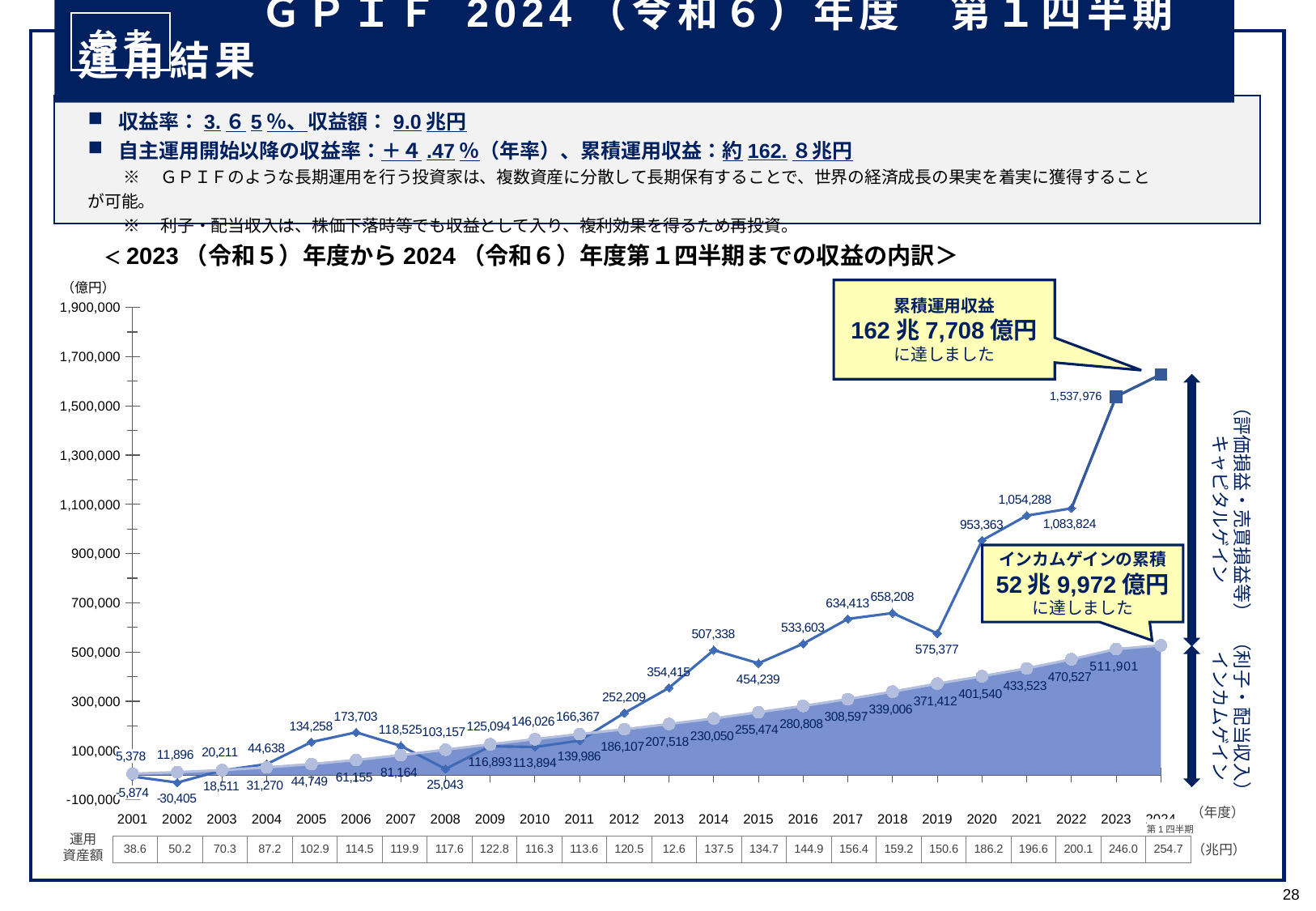

ＧＰＩＦ 2024（令和６）年度　第１四半期運用結果
参考

収益率：3.６5％、収益額：9.0兆円
自主運用開始以降の収益率：＋４.47％（年率）、累積運用収益：約162.８兆円
※　ＧＰＩＦのような長期運用を行う投資家は、複数資産に分散して長期保有することで、世界の経済成長の果実を着実に獲得することが可能。
※　利子・配当収入は、株価下落時等でも収益として入り、複利効果を得るため再投資。
＜2023（令和５）年度から2024（令和６）年度第１四半期までの収益の内訳＞

### Chart

| Category | インカムゲイン（累積額） | 累積収益額 | 累積収益額 | ｲﾝｶﾑｹﾞｲﾝの累積 |
|---|---|---|---|---|
| 2001 | 5378.20877492 | -5874.400905359999 | None | 5378.20877492 |
| 2002 | 11896.21578789 | -30404.856241119996 | None | 11896.21578789 |
| 2003 | 20210.58875116 | 18511.2374003 | None | 20210.58875116 |
| 2004 | 31270.122518690005 | 44638.225977630005 | None | 31270.12251869 |
| 2005 | 44748.861401400005 | 134257.57162678998 | None | 44748.861401400005 |
| 2006 | 61155.382689100006 | 173703.01935463998 | None | 61155.382689100006 |
| 2007 | 81163.54808678 | 118524.56930017998 | None | 81163.54808678 |
| 2008 | 103157.38812685001 | 25043.27147806999 | None | 103157.38812685001 |
| 2009 | 125094.10382451 | 116893.30812787 | None | 125094.10382451 |
| 2010 | 146026.45015151 | 113894.46645518 | None | 146026.45015151 |
| 2011 | 166367.10345985 | 139986.4169933 | None | 166367.10345985 |
| 2012 | 186106.50891845 | 252208.58905393 | None | 186106.50891845 |
| 2013 | 207517.96916394 | 354415.30593235 | None | 207517.96916394 |
| 2014 | 230049.62273017 | 507337.60413369 | None | 230049.62273017 |
| 2015 | 255473.98507768998 | 454239.45462632 | None | 255473.98507768998 |
| 2016 | 280808.10065743 | 533602.89058496 | None | 280808.10065743 |
| 2017 | 308597.12676623004 | 634413.14226672 | None | 308597.12676623004 |
| 2018 | 339005.90270445007 | 658208.00805312 | None | 339005.90270445 |
| 2019 | 371412.02204858005 | 575376.83506872 | None | 371412.02204858 |
| 2020 | 401540.353454 | 953362.98752513 | None | 401540.353454 |
| 2021 | 433523.38088121003 | 1054287.8842830202 | None | 433523.38088121 |
| 2022 | 470526.76215731003 | 1083823.7927646402 | 1083823.7927646402 | 470526.76215731 |
| 2023 | 511900.76158040005 | 1537976.4520657503 | 1537976.45206575 | 511900.76158040005 |
| 2024
1Q | 526971.5218818 | 1627708.0 | 1627708.01237249 | 526971.52502441 |
（億円）
累積運用収益
162兆7,708億円
に達しました

（評価損益・売買損益等）
キャピタルゲイン
インカムゲインの累積
52兆9,972億円
に達しました
（利子・配当収入）
インカムゲイン

（年度）
第1四半期
運用
資産額
| 38.6 | 50.2 | 70.3 | 87.2 | 102.9 | 114.5 | 119.9 | 117.6 | 122.8 | 116.3 | 113.6 | 120.5 | 12.6 | 137.5 | 134.7 | 144.9 | 156.4 | 159.2 | 150.6 | 186.2 | 196.6 | 200.1 | 246.0 | 254.7 |
| --- | --- | --- | --- | --- | --- | --- | --- | --- | --- | --- | --- | --- | --- | --- | --- | --- | --- | --- | --- | --- | --- | --- | --- |
（兆円）
28